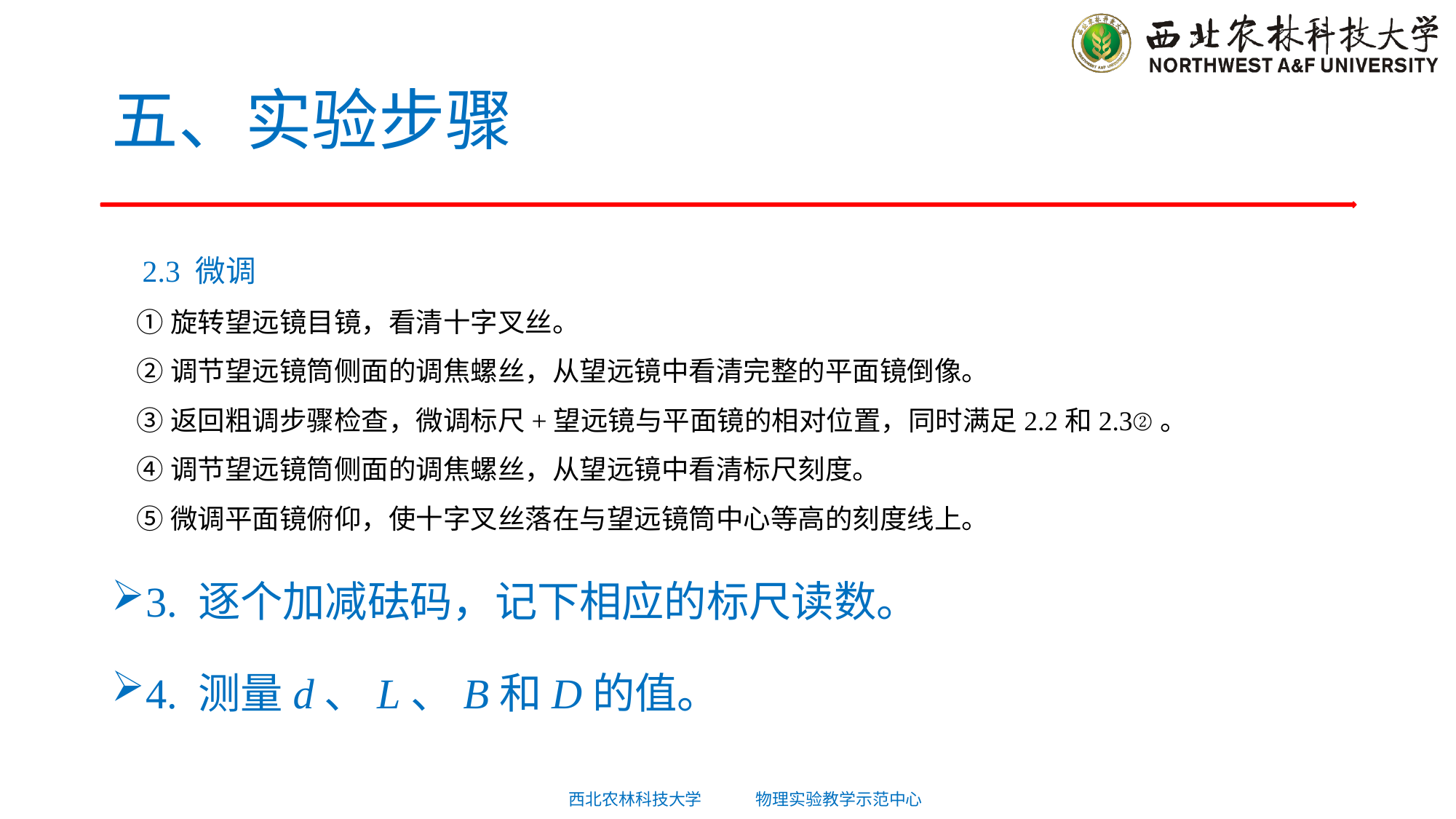

# 五、实验步骤
    2.3 微调
    ①旋转望远镜目镜，看清十字叉丝。
    ②调节望远镜筒侧面的调焦螺丝，从望远镜中看清完整的平面镜倒像。
    ③返回粗调步骤检查，微调标尺+望远镜与平面镜的相对位置，同时满足2.2和2.3②。
    ④调节望远镜筒侧面的调焦螺丝，从望远镜中看清标尺刻度。
    ⑤微调平面镜俯仰，使十字叉丝落在与望远镜筒中心等高的刻度线上。
3. 逐个加减砝码，记下相应的标尺读数。
4. 测量d、L、B和D的值。